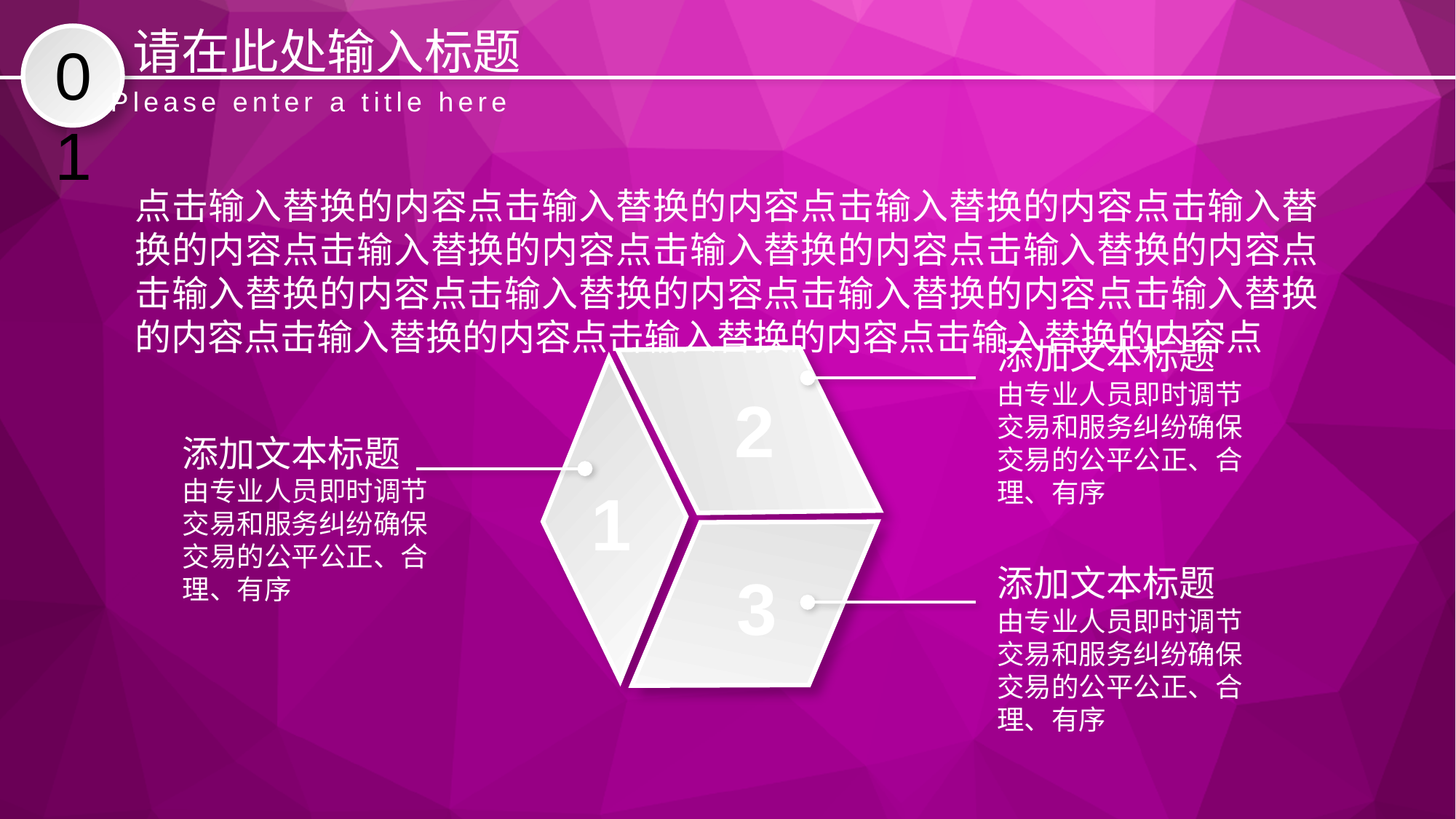

请在此处输入标题

01
Please enter a title here
点击输入替换的内容点击输入替换的内容点击输入替换的内容点击输入替换的内容点击输入替换的内容点击输入替换的内容点击输入替换的内容点击输入替换的内容点击输入替换的内容点击输入替换的内容点击输入替换的内容点击输入替换的内容点击输入替换的内容点击输入替换的内容点

添加文本标题
由专业人员即时调节交易和服务纠纷确保交易的公平公正、合理、有序

2
添加文本标题
由专业人员即时调节交易和服务纠纷确保交易的公平公正、合理、有序

1
添加文本标题
由专业人员即时调节交易和服务纠纷确保交易的公平公正、合理、有序
3